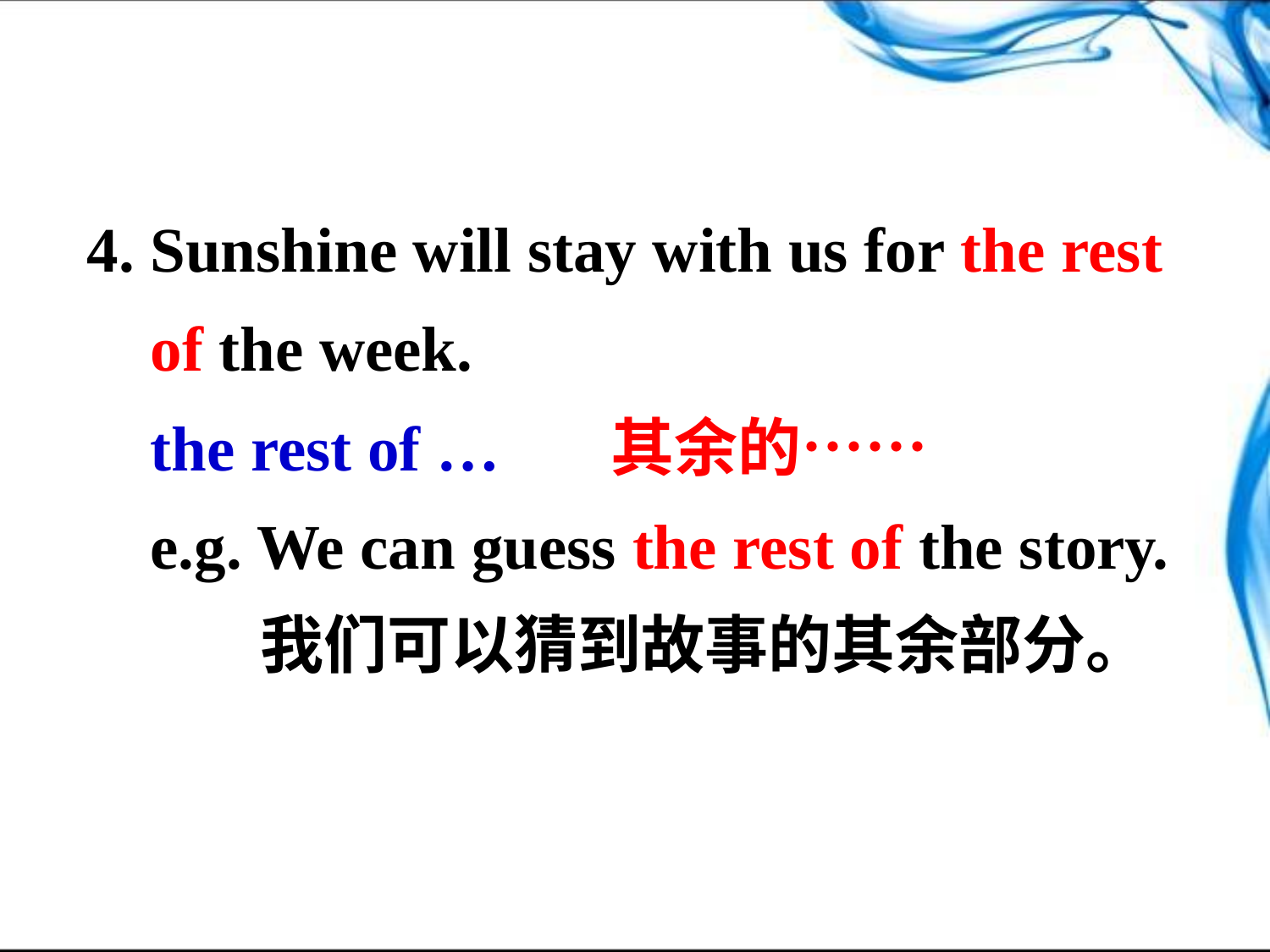

4. Sunshine will stay with us for the rest
    of the week.
    the rest of …      其余的……
    e.g. We can guess the rest of the story.
           我们可以猜到故事的其余部分。